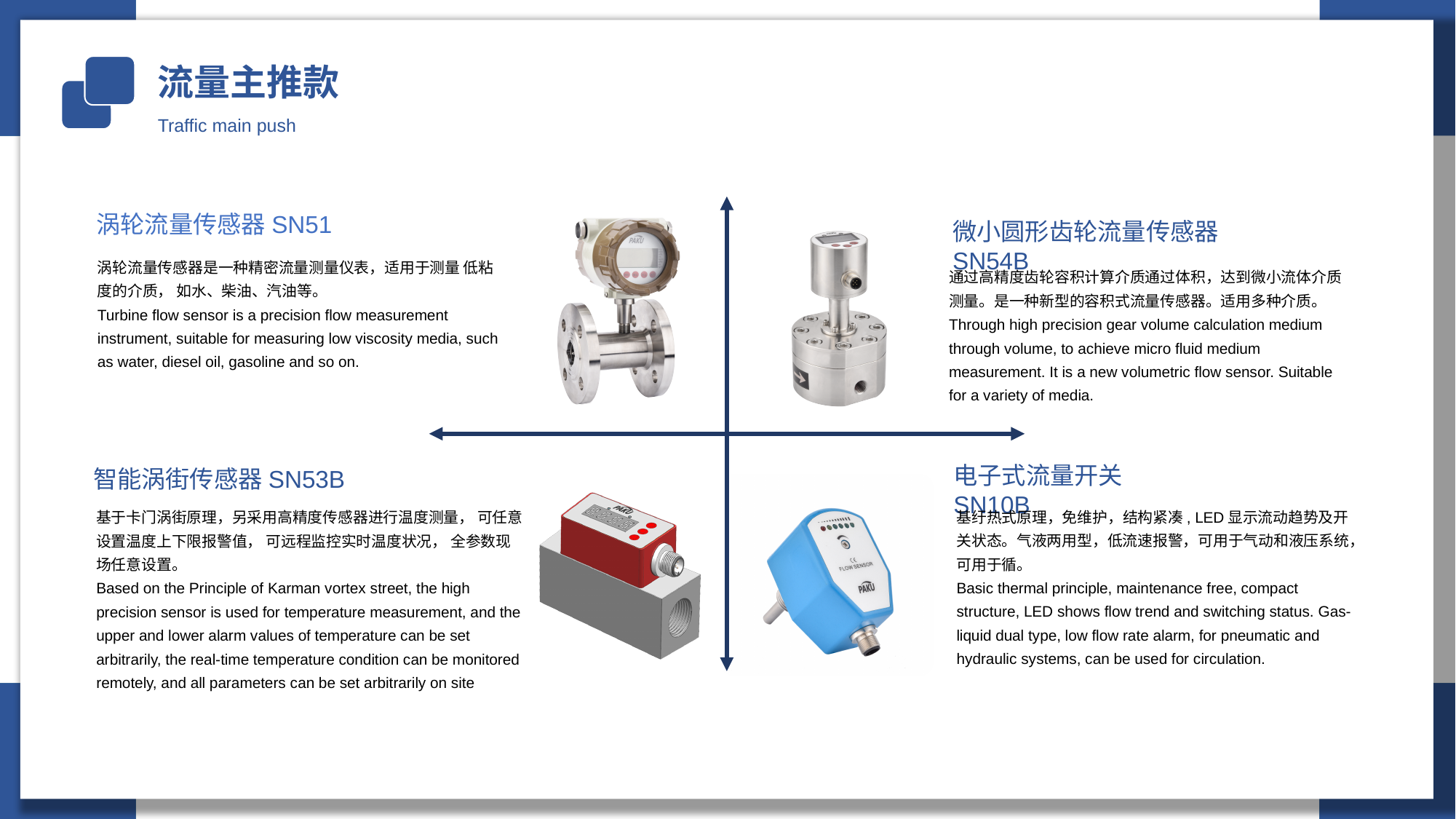

流量主推款Traffic main push

涡轮流量传感器SN51
微小圆形齿轮流量传感器SN54B
涡轮流量传感器是一种精密流量测量仪表，适用于测量 低粘度的介质， 如水、柴油、汽油等。
Turbine flow sensor is a precision flow measurement instrument, suitable for measuring low viscosity media, such as water, diesel oil, gasoline and so on.
通过高精度齿轮容积计算介质通过体积，达到微小流体介质测量。是一种新型的容积式流量传感器。适用多种介质。
Through high precision gear volume calculation medium through volume, to achieve micro fluid medium measurement. It is a new volumetric flow sensor. Suitable for a variety of media.
电子式流量开关SN10B
智能涡街传感器SN53B

基纡热式原理，免维护，结构紧凑, LED显示流动趋势及开关状态。气液两用型，低流速报警，可用于气动和液压系统，可用于循。
Basic thermal principle, maintenance free, compact structure, LED shows flow trend and switching status. Gas-liquid dual type, low flow rate alarm, for pneumatic and hydraulic systems, can be used for circulation.
基于卡门涡街原理，另采用高精度传感器进行温度测量， 可任意设置温度上下限报警值， 可远程监控实时温度状况， 全参数现场任意设置。
Based on the Principle of Karman vortex street, the high precision sensor is used for temperature measurement, and the upper and lower alarm values of temperature can be set arbitrarily, the real-time temperature condition can be monitored remotely, and all parameters can be set arbitrarily on site